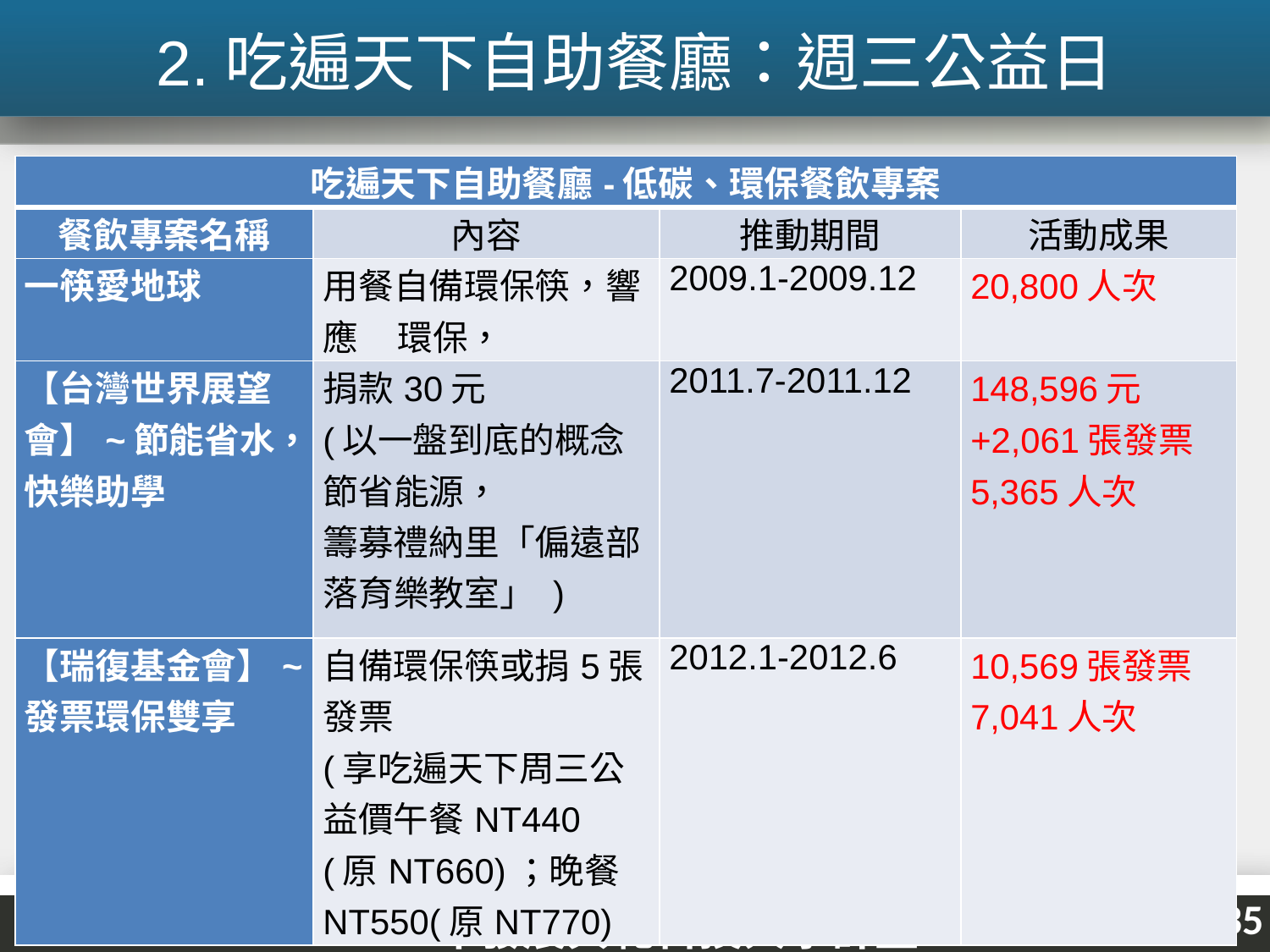

2.吃遍天下自助餐廳：週三公益日

| 吃遍天下自助餐廳-低碳、環保餐飲專案 |  |  |  |
| --- | --- | --- | --- |
| 餐飲專案名稱 | 內容 | 推動期間 | 活動成果 |
| 一筷愛地球 | 用餐自備環保筷，響應 環保， | 2009.1-2009.12 | 20,800人次 |
| 【台灣世界展望會】~節能省水，快樂助學 | 捐款30元 (以一盤到底的概念節省能源， 籌募禮納里「偏遠部落育樂教室」 ) | 2011.7-2011.12 | 148,596元+2,061張發票 5,365人次 |
| 【瑞復基金會】~發票環保雙享 | 自備環保筷或捐5張發票 (享吃遍天下周三公益價午餐NT440 (原NT660)；晚餐NT550(原NT770) | 2012.1-2012.6 | 10,569張發票 7,041人次 |